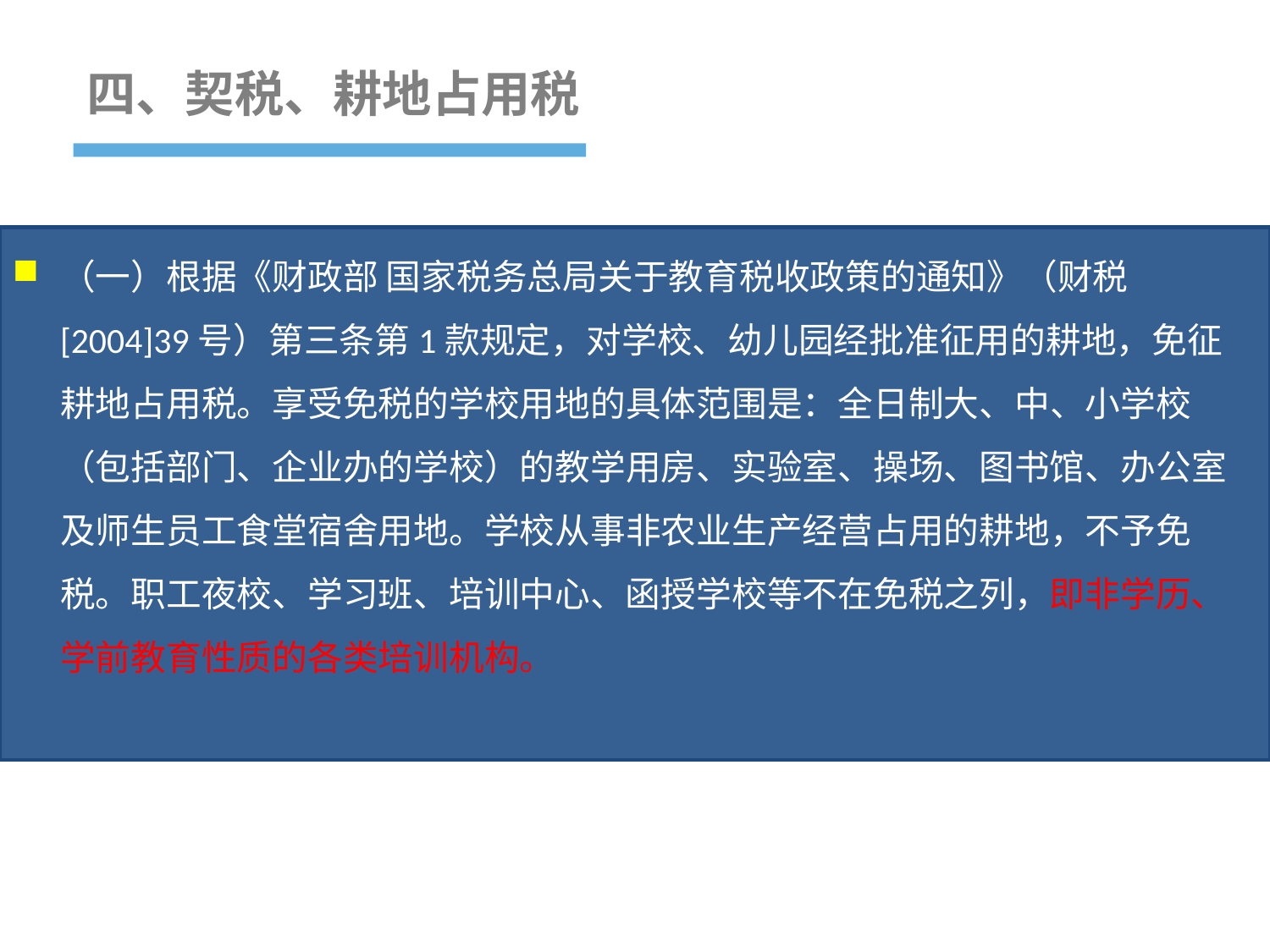

四、契税、耕地占用税
（一）根据《财政部 国家税务总局关于教育税收政策的通知》（财税[2004]39号）第三条第1款规定，对学校、幼儿园经批准征用的耕地，免征耕地占用税。享受免税的学校用地的具体范围是：全日制大、中、小学校（包括部门、企业办的学校）的教学用房、实验室、操场、图书馆、办公室及师生员工食堂宿舍用地。学校从事非农业生产经营占用的耕地，不予免税。职工夜校、学习班、培训中心、函授学校等不在免税之列，即非学历、学前教育性质的各类培训机构。